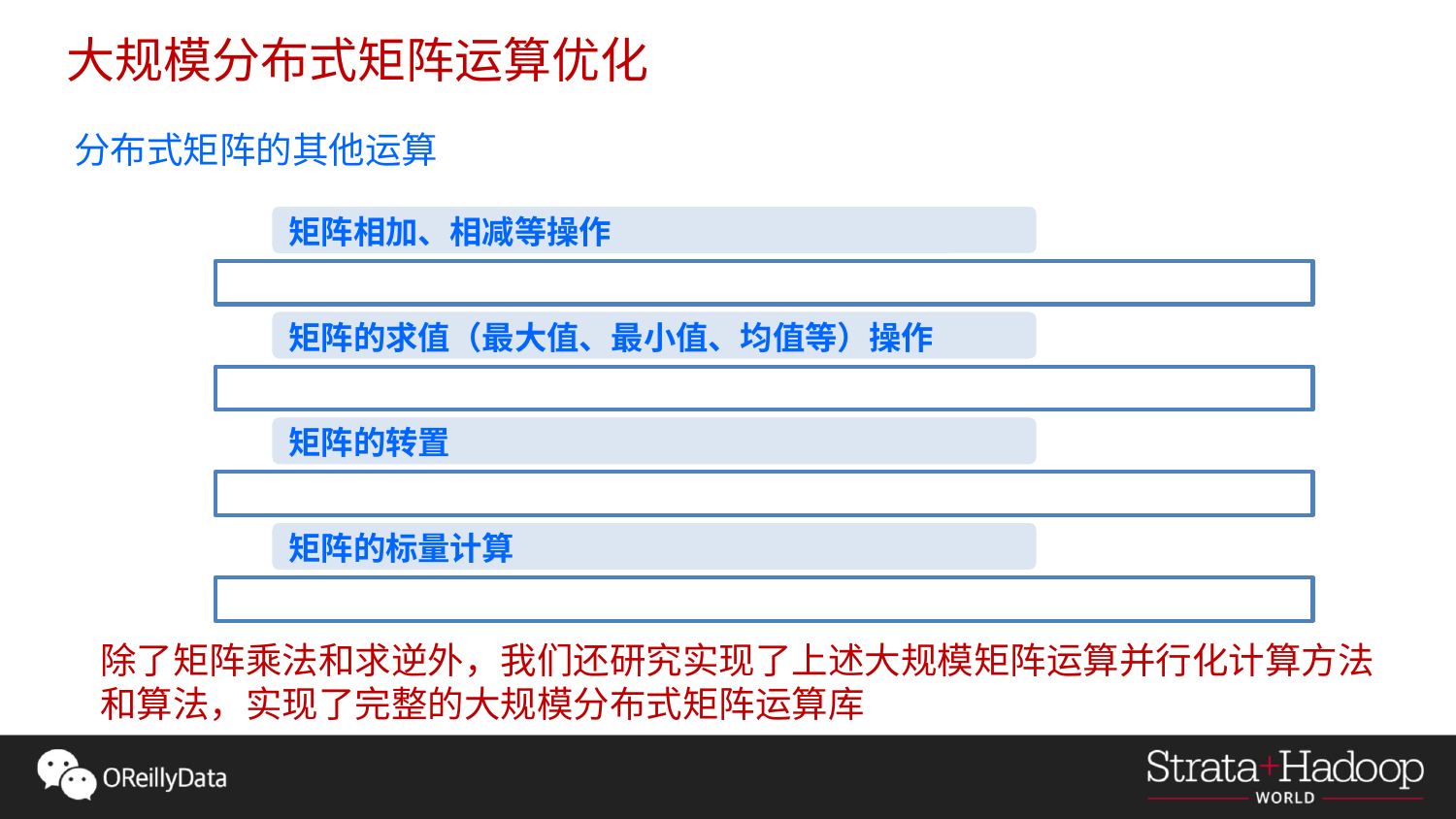

大规模分布式矩阵运算优化
分布式矩阵的其他运算

矩阵相加、相减等操作
矩阵的求值（最大值、最小值、均值等）操作
矩阵的标量计算
矩阵的转置
除了矩阵乘法和求逆外，我们还研究实现了上述大规模矩阵运算并行化计算方法和算法，实现了完整的大规模分布式矩阵运算库